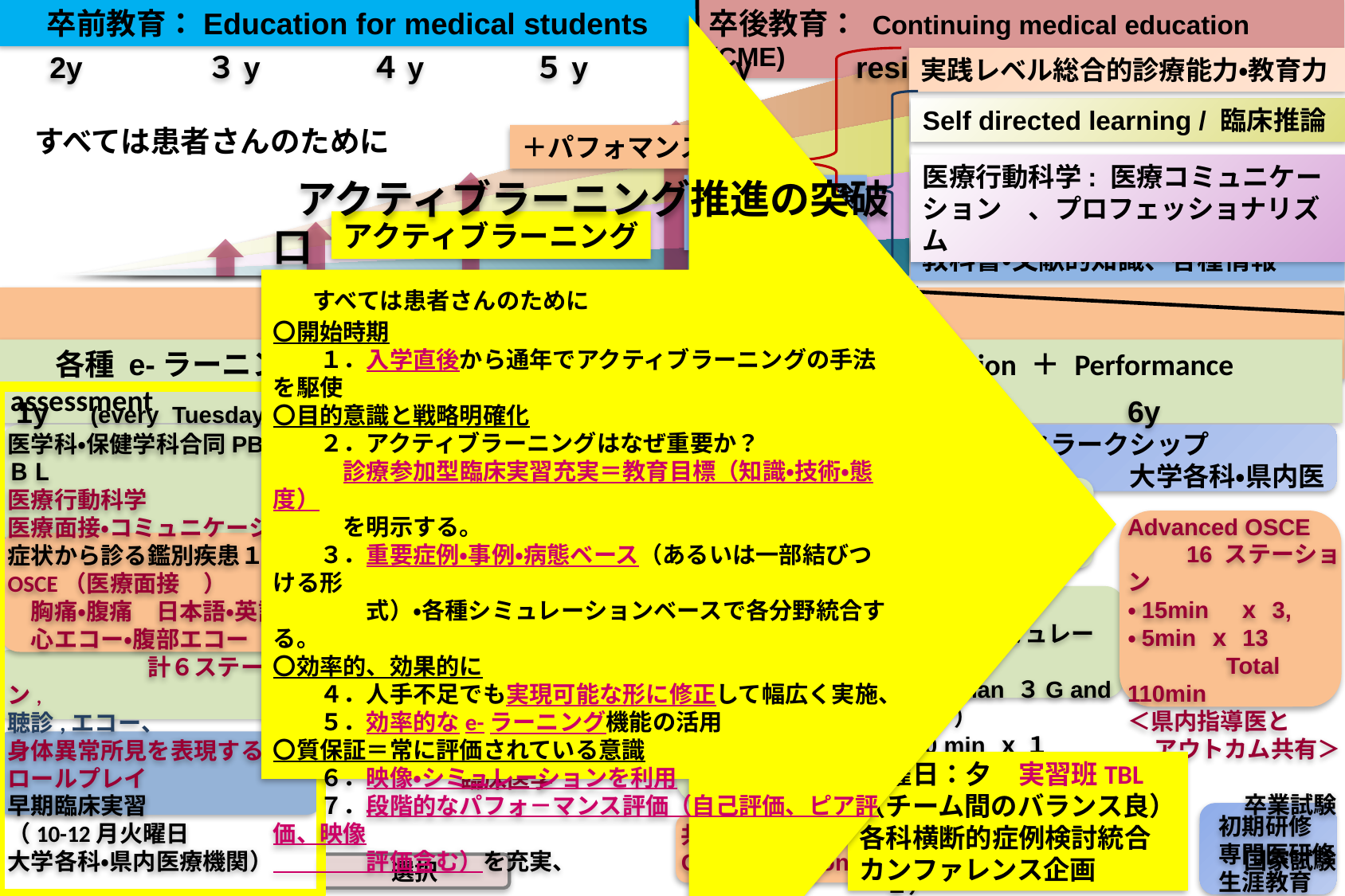

卒後教育： Continuing medical education　(CME)
卒前教育：Education for medical students
　アクティブラーニング推進の突破口
　すべては患者さんのために
〇開始時期
　　１．入学直後から通年でアクティブラーニングの手法を駆使
〇目的意識と戦略明確化
　　２．アクティブラーニングはなぜ重要か？
　　　診療参加型臨床実習充実＝教育目標（知識・技術・態度）
　　　を明示する。
　　３．重要症例・事例・病態ベース（あるいは一部結びつける形
　　　　式）・各種シミュレーションベースで各分野統合する。
〇効率的、効果的に
　　４．人手不足でも実現可能な形に修正して幅広く実施、
　　５．効率的なe-ラーニング機能の活用
〇質保証＝常に評価されている意識
　　６．映像・シミュレーションを利用
　　７．段階的なパフォ－マンス評価（自己評価、ピア評価、映像
　　　　評価含む）を充実、
1y　　　   2y　　 　   ３y　　  　４y　　　  ５y　　　  ６y　　　resident

実践レベル総合的診療能力・教育力

Self directed learning / 臨床推論

すべては患者さんのために

＋パフォマンス評価
医療行動科学: 医療コミュニケーション　、プロフェッショナリズム

ペーパー試験
（統一試験）
アクティブラーニング

教科書・文献的知識、各種情報

　　　　　　　　　　　   OSCE 30 stations / 1y ～6y
　    各種 e-ラーニング/ modified ＰＢＬ・ＴＢＬ／Role-playing／Simulation ＋ Performance assessment
４y後期

シミュレーション
教育　（10 分野）

胸部症状シミュレーション
（Simman ３G and Echo ）
    10 min ｘ １

神経内科ロールプレイ
(Neurology:12 min ｘ １）

各科実習
　　終了時ＯＳＣＥ推奨

6y

Advanced OSCE
         16 ステーション
・15min　ｘ 3,
・5min ｘ 13
　　　　Total　110min
＜県内指導医と
    アウトカム共有＞

　　　　　卒業試験
　　　　　国家試験
 1y　 (every  Tuesday)
医学科・保健学科合同PBL/ＴＢＬ
医療行動科学
医療面接・コミュニケーション
症状から診る鑑別疾患１
OSCE（医療面接　）
　胸痛・腹痛　日本語・英語
　心エコー・腹部エコー
　　　　　　計６ステーション,
聴診,エコー、
身体異常所見を表現する
ロールプレイ
早期臨床実習
（10-12月火曜日
大学各科・県内医療機関）

4y前期
神経内科
ロールプレイ
（12min ｘ １）

臨床
 advanced
医療安全

全科ロールプ
レイ　3例とパフ
ォーマンス評価
 (12 minｘ３)

共用試験ＣＢＴ
OSCE 8 stations

～3y
社会医学
地域包括ケア
研究配属
adv. 2

症状から診る鑑別疾患・医療面接２

早期臨床実習　2

臨床医学
1y後期

基礎医学
(case
　　based)

基礎医学
adv.1
クリニカルクラークシップ
　　　　　　　　　大学各科・県内医療機関

金曜日：夕　実習班TBL
（チーム間のバランス良）
各科横断的症例検討統合
カンファレンス企画

初期研修
専門医研修
生涯教育

選択